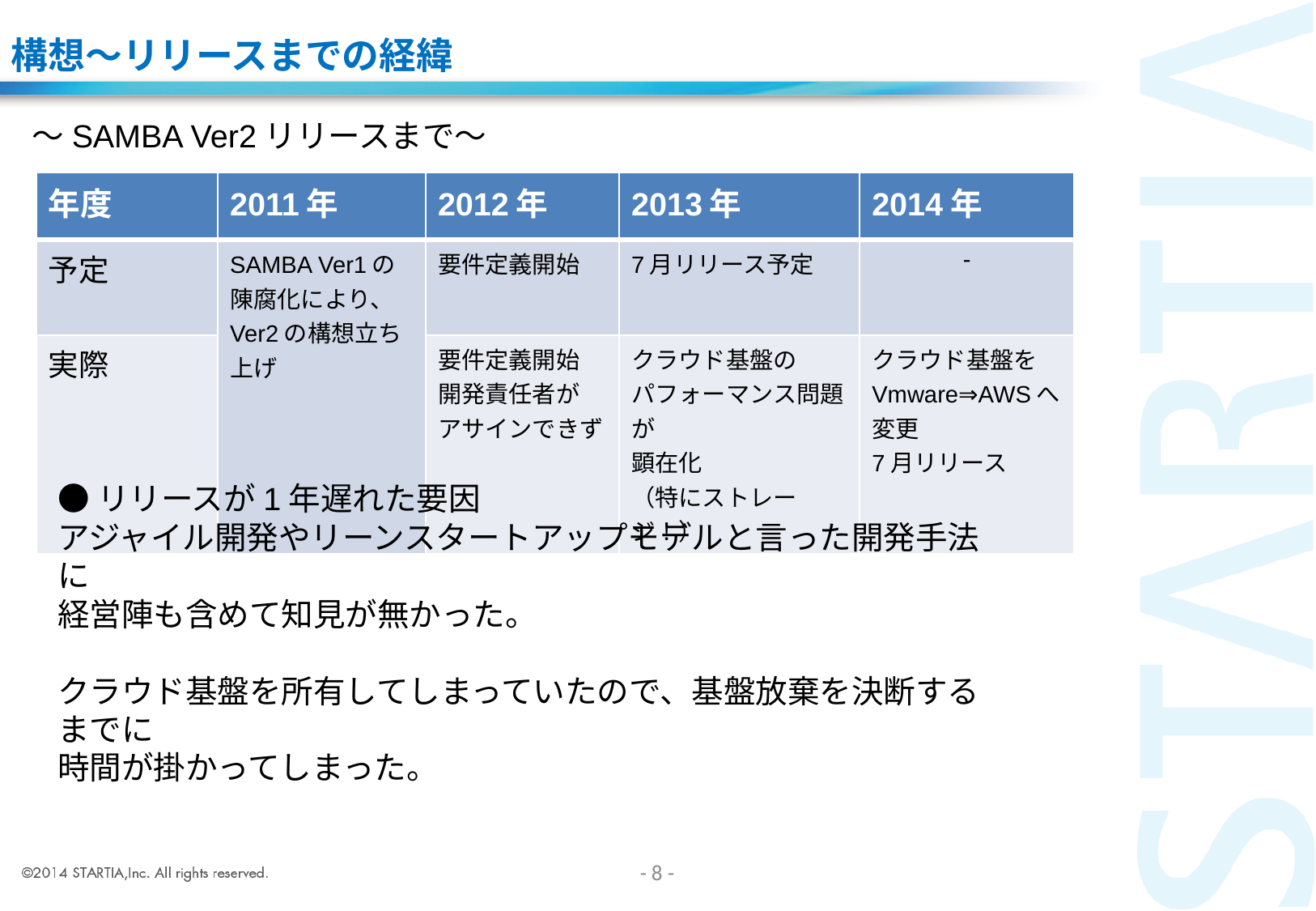

# 構想～リリースまでの経緯
～SAMBA Ver2リリースまで～
| 年度 | 2011年 | 2012年 | 2013年 | 2014年 |
| --- | --- | --- | --- | --- |
| 予定 | SAMBA Ver1の 陳腐化により、 Ver2の構想立ち上げ | 要件定義開始 | 7月リリース予定 | - |
| 実際 |  | 要件定義開始 開発責任者が アサインできず | クラウド基盤の パフォーマンス問題が 顕在化 （特にストレージ！） | クラウド基盤を Vmware⇒AWSへ変更 7月リリース |
●リリースが1年遅れた要因
アジャイル開発やリーンスタートアップモデルと言った開発手法に
経営陣も含めて知見が無かった。

クラウド基盤を所有してしまっていたので、基盤放棄を決断するまでに
時間が掛かってしまった。